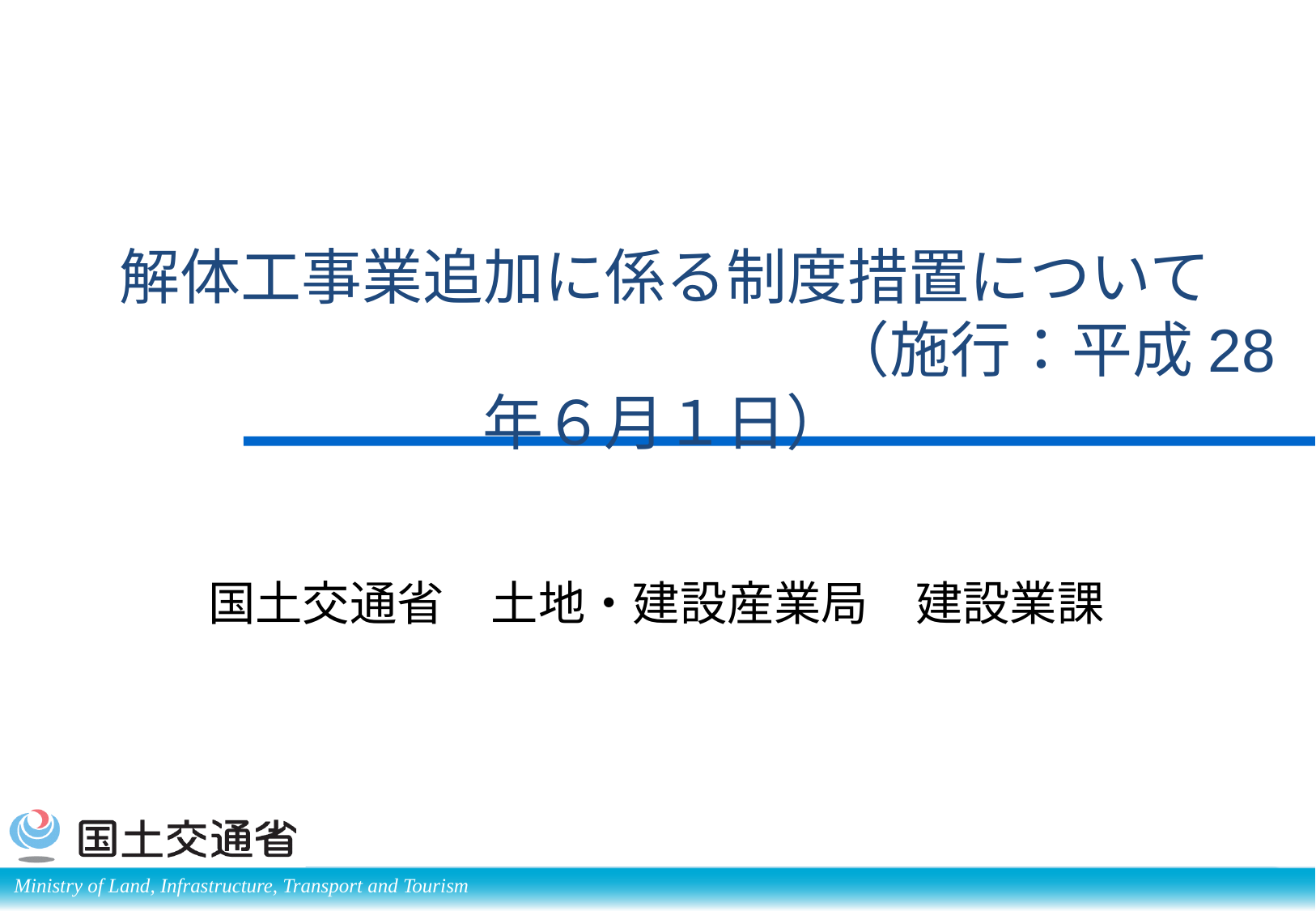

H2

# 解体工事業追加に係る制度措置について 　　　　　　　　　　　　　（施行：平成28年６月１日）
国土交通省　土地・建設産業局　建設業課